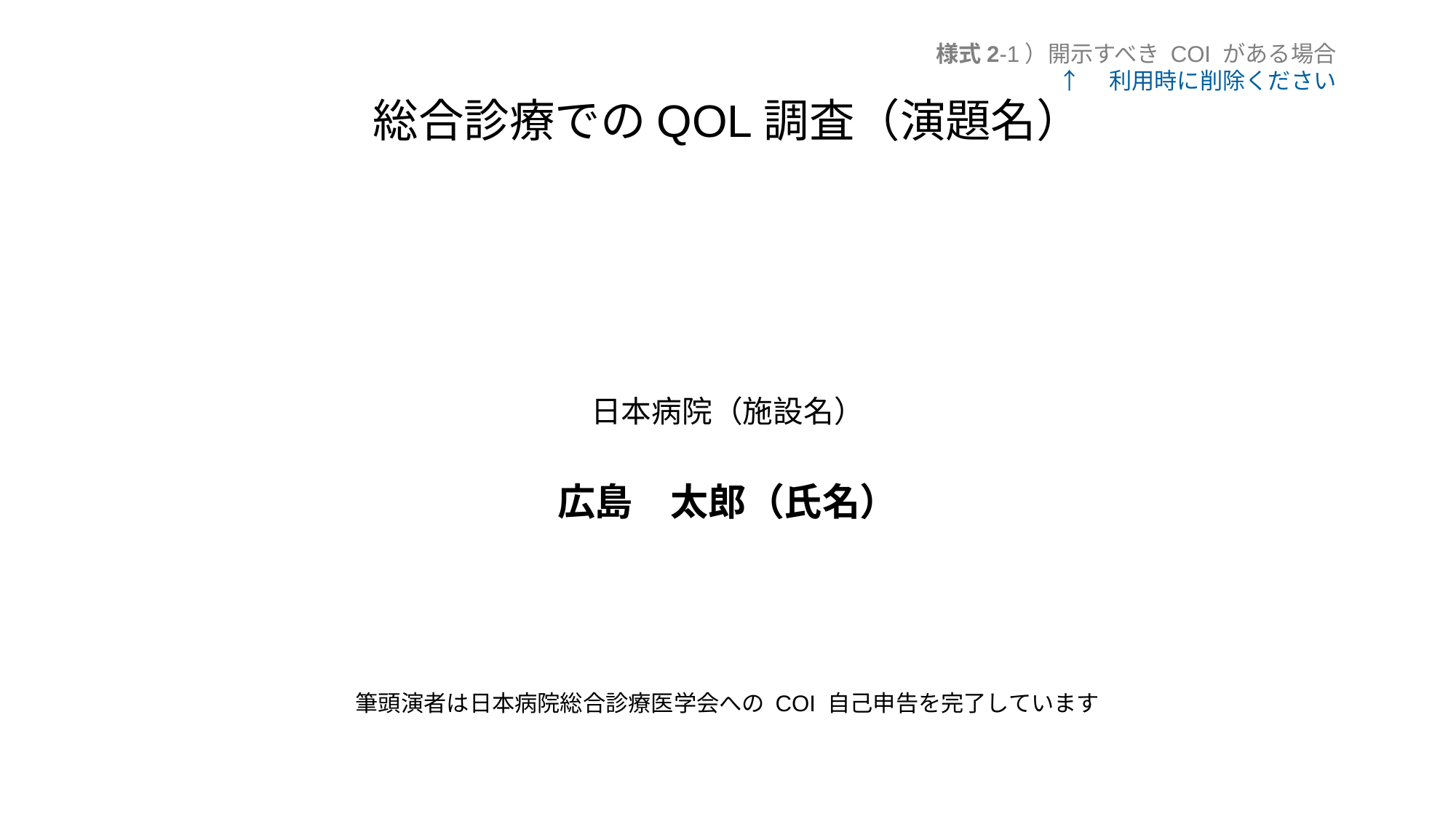

様式2-1）開示すべき COI がある場合
↑　利用時に削除ください
# 総合診療でのQOL調査（演題名）
日本病院（施設名）
広島　太郎（氏名）
筆頭演者は日本病院総合診療医学会への COI 自己申告を完了しています